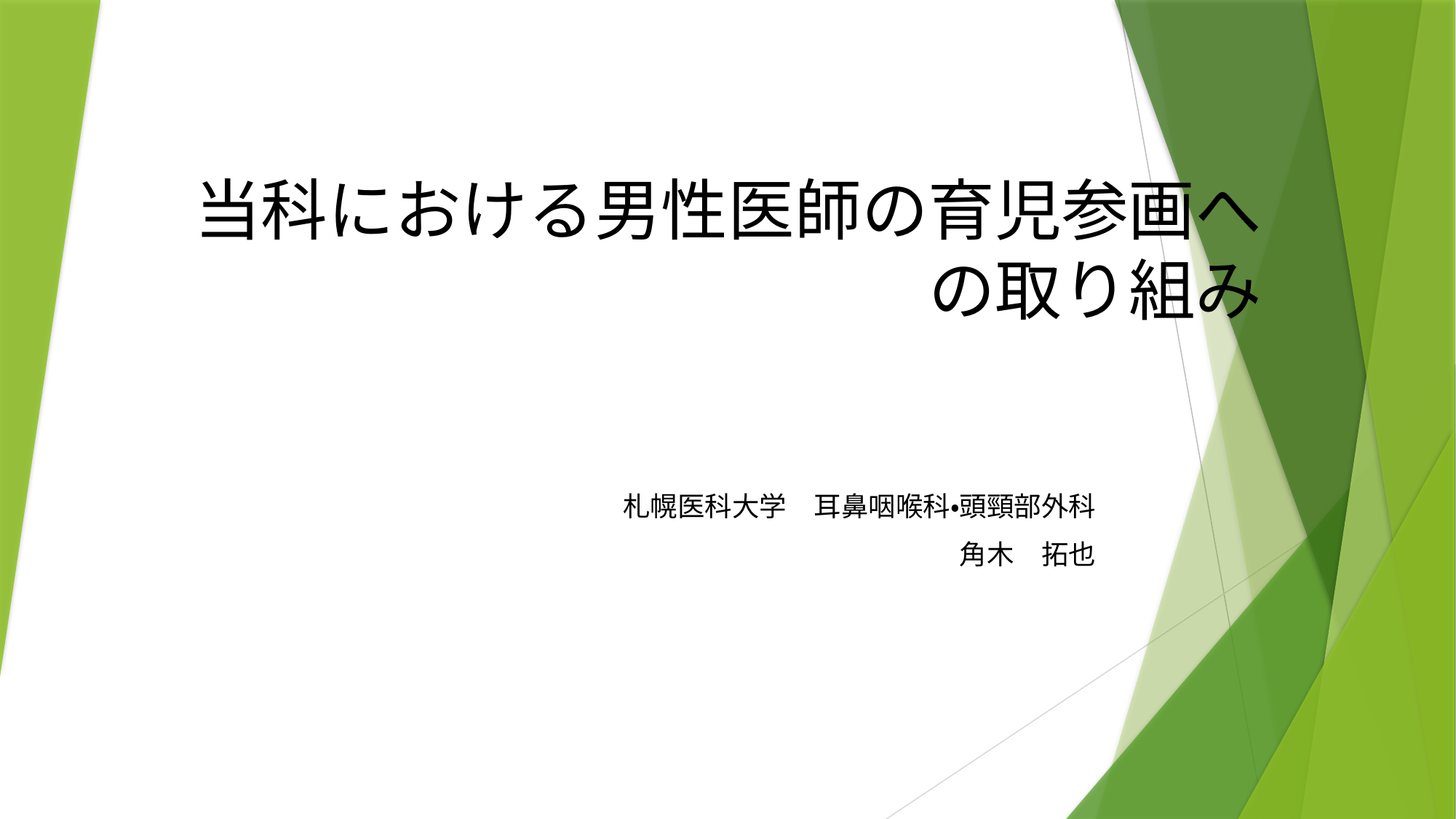

# 当科における男性医師の育児参画への取り組み
札幌医科大学　耳鼻咽喉科・頭頸部外科
角木　拓也